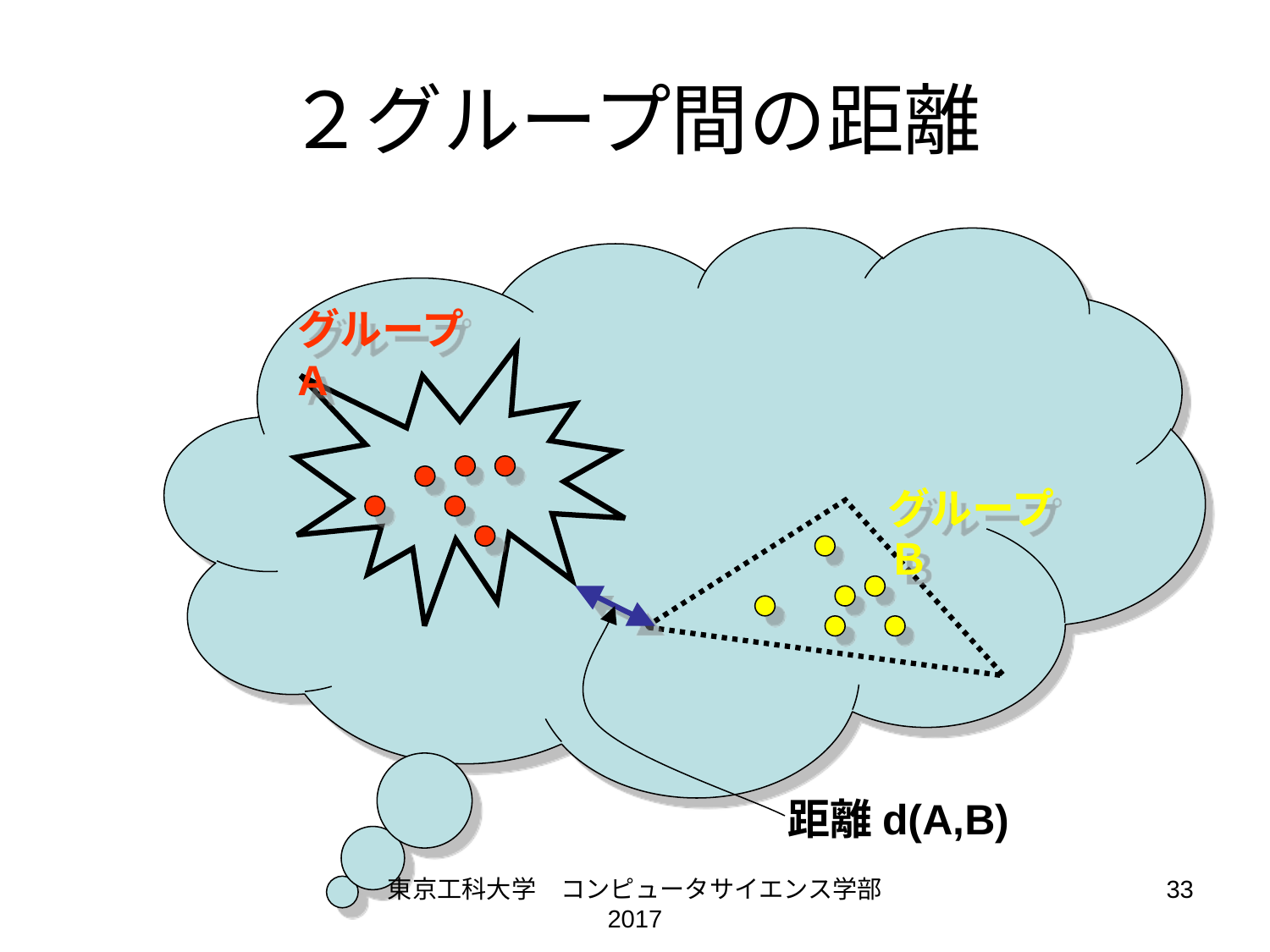

# ２グループ間の距離

グループA

グループＢ

距離d(A,B)
東京工科大学　コンピュータサイエンス学部 2017
33